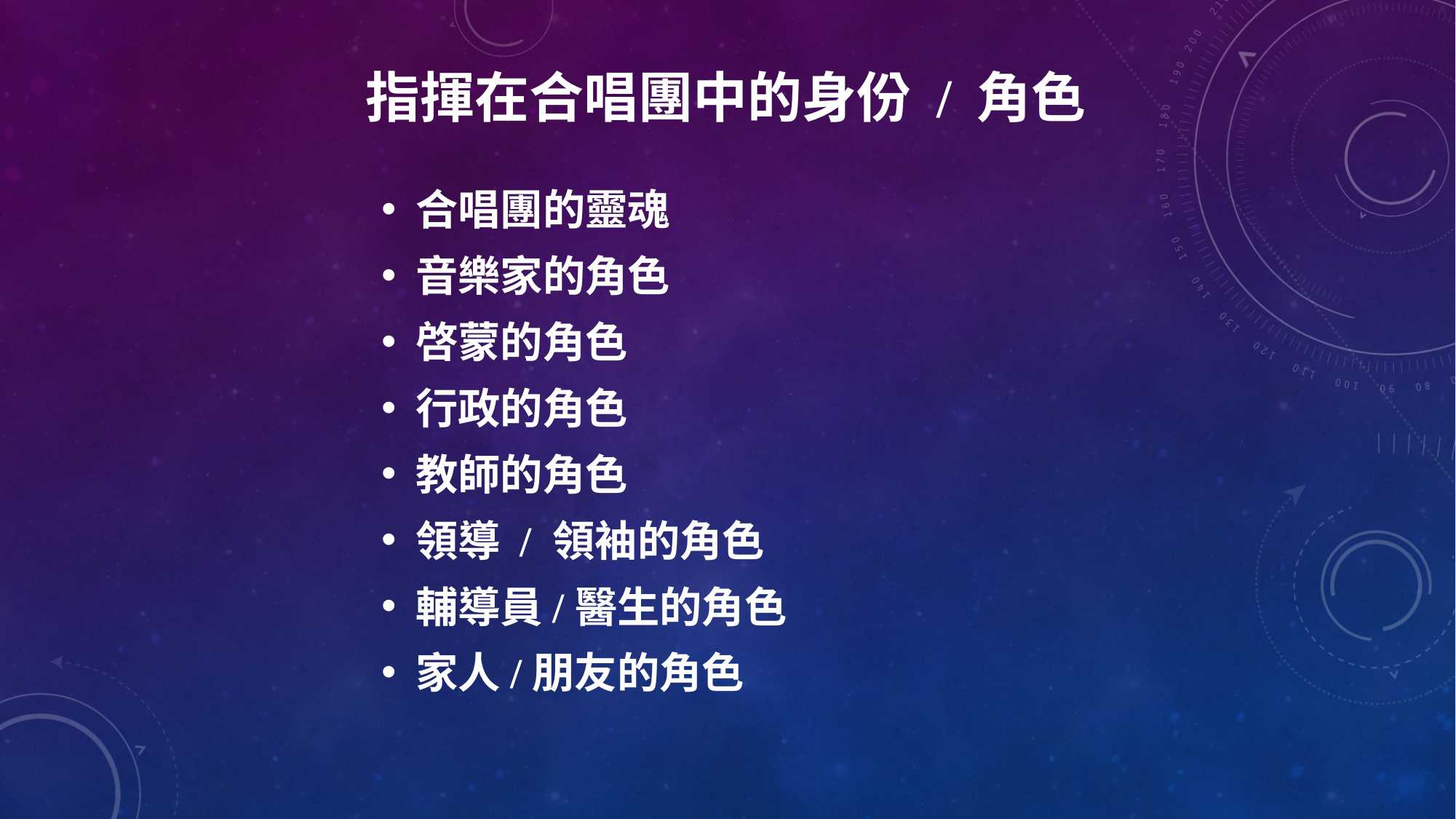

# 指揮在合唱團中的身份 / 角色
合唱團的靈魂
音樂家的角色
啓蒙的角色
行政的角色
教師的角色
領導 / 領袖的角色
輔導員/醫生的角色
家人/朋友的角色